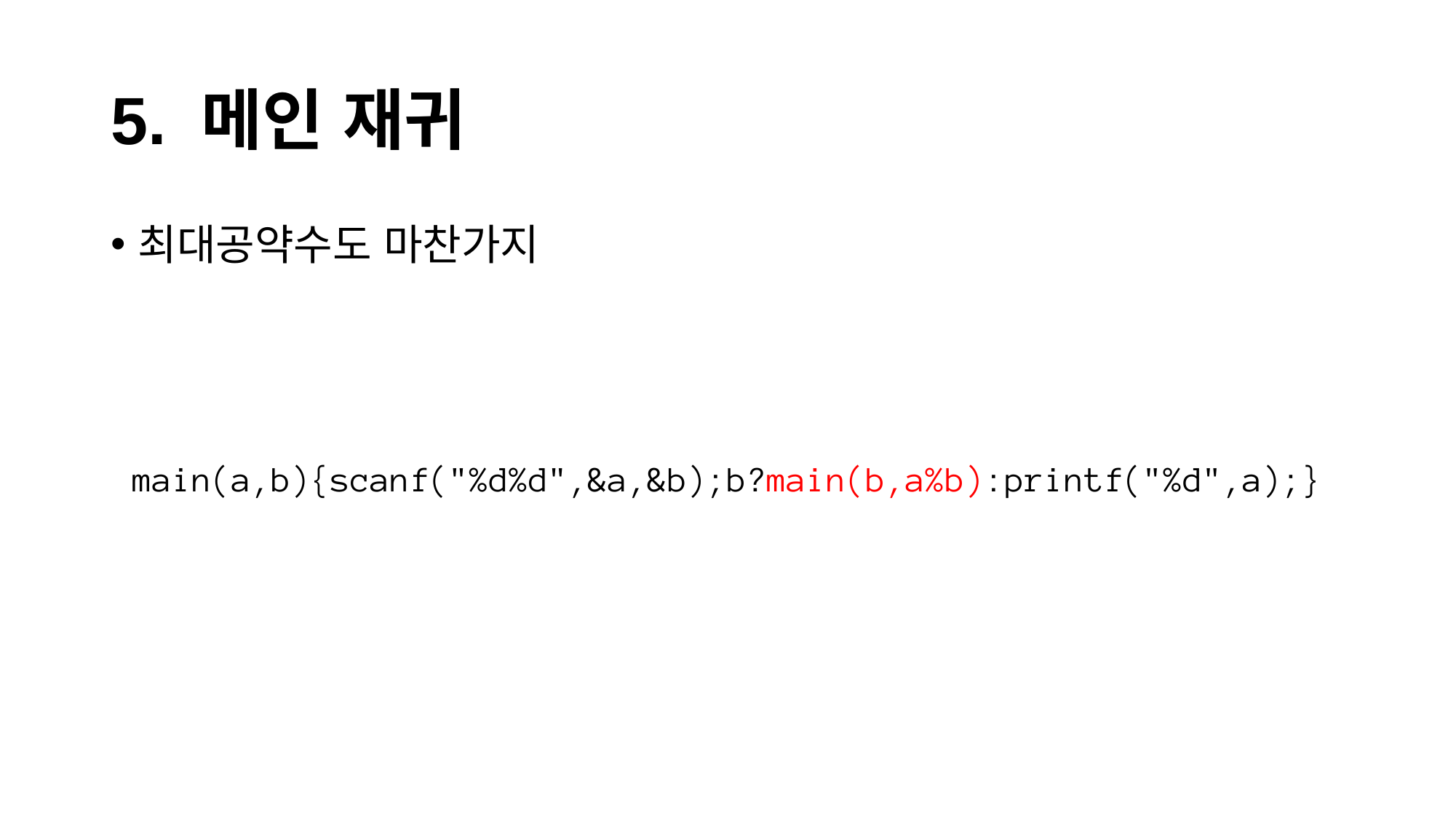

# 5. 메인 재귀
최대공약수도 마찬가지
main(a,b){scanf("%d%d",&a,&b);b?main(b,a%b):printf("%d",a);}